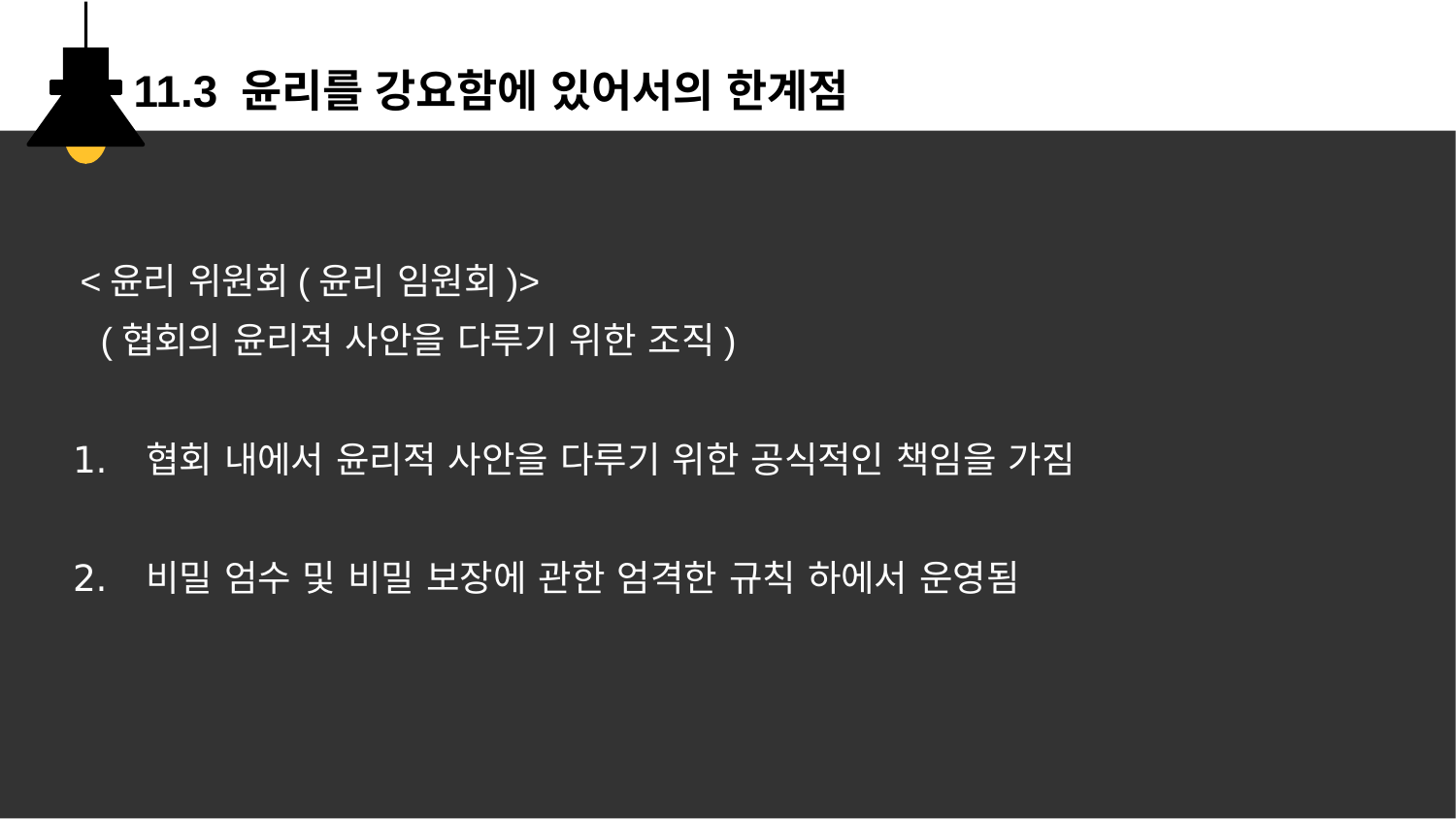

# 11.3 윤리를 강요함에 있어서의 한계점
<윤리 위원회(윤리 임원회)>
  (협회의 윤리적 사안을 다루기 위한 조직)

협회 내에서 윤리적 사안을 다루기 위한 공식적인 책임을 가짐

비밀 엄수 및 비밀 보장에 관한 엄격한 규칙 하에서 운영됨